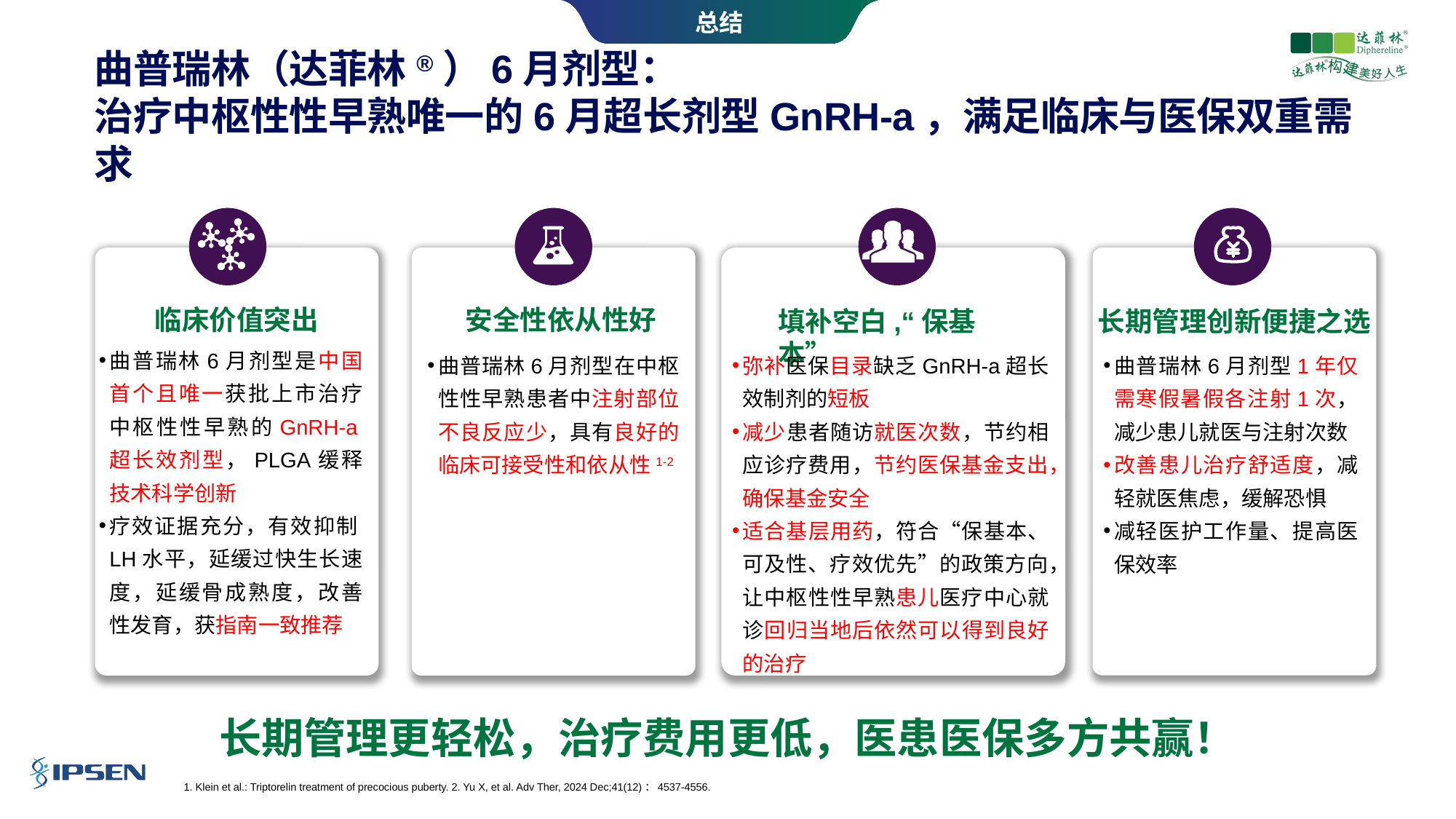

总结
# 曲普瑞林（达菲林®）6月剂型： 治疗中枢性性早熟唯一的6月超长剂型GnRH-a，满足临床与医保双重需求

安全性依从性好
临床价值突出
填补空白,“保基本”
长期管理创新便捷之选
曲普瑞林6月剂型是中国首个且唯一获批上市治疗中枢性性早熟的GnRH-a超长效剂型，PLGA缓释技术科学创新
疗效证据充分，有效抑制LH水平，延缓过快生长速度，延缓骨成熟度，改善性发育，获指南一致推荐
曲普瑞林6月剂型在中枢性性早熟患者中注射部位不良反应少，具有良好的临床可接受性和依从性1-2
弥补医保目录缺乏GnRH-a超长效制剂的短板
减少患者随访就医次数，节约相应诊疗费用，节约医保基金支出，确保基金安全
适合基层用药，符合“保基本、可及性、疗效优先”的政策方向，让中枢性性早熟患儿医疗中心就诊回归当地后依然可以得到良好的治疗
曲普瑞林6月剂型1年仅需寒假暑假各注射1次，减少患儿就医与注射次数
改善患儿治疗舒适度，减轻就医焦虑，缓解恐惧
减轻医护工作量、提高医保效率
长期管理更轻松，治疗费用更低，医患医保多方共赢！
1. Klein et al.: Triptorelin treatment of precocious puberty. 2. Yu X, et al. Adv Ther, 2024 Dec;41(12)：4537-4556.